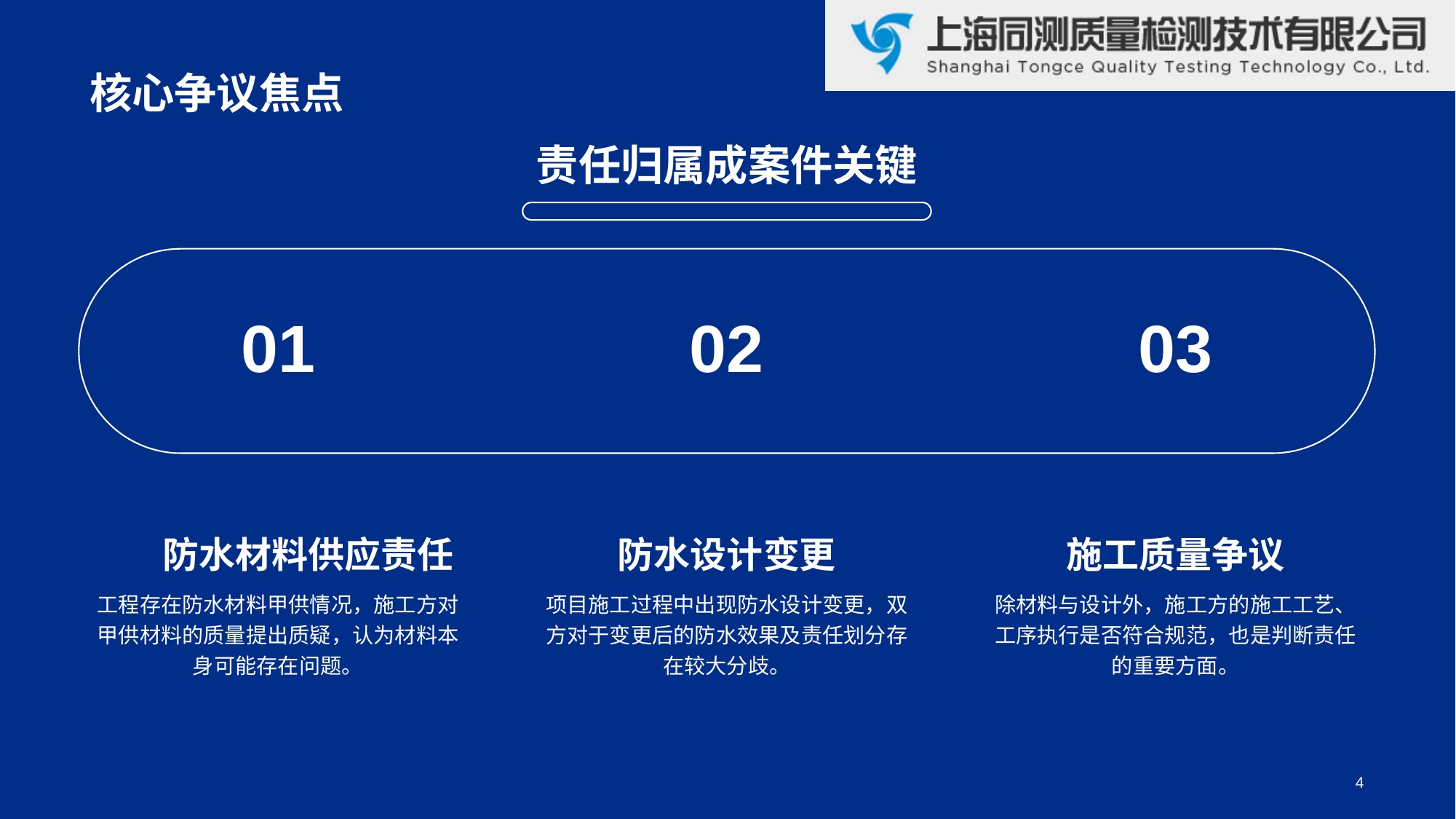

核心争议焦点
责任归属成案件关键

01
防水材料供应责任
工程存在防水材料甲供情况，施工方对甲供材料的质量提出质疑，认为材料本身可能存在问题。
02
防水设计变更
项目施工过程中出现防水设计变更，双方对于变更后的防水效果及责任划分存在较大分歧。
03
施工质量争议
除材料与设计外，施工方的施工工艺、工序执行是否符合规范，也是判断责任的重要方面。
4